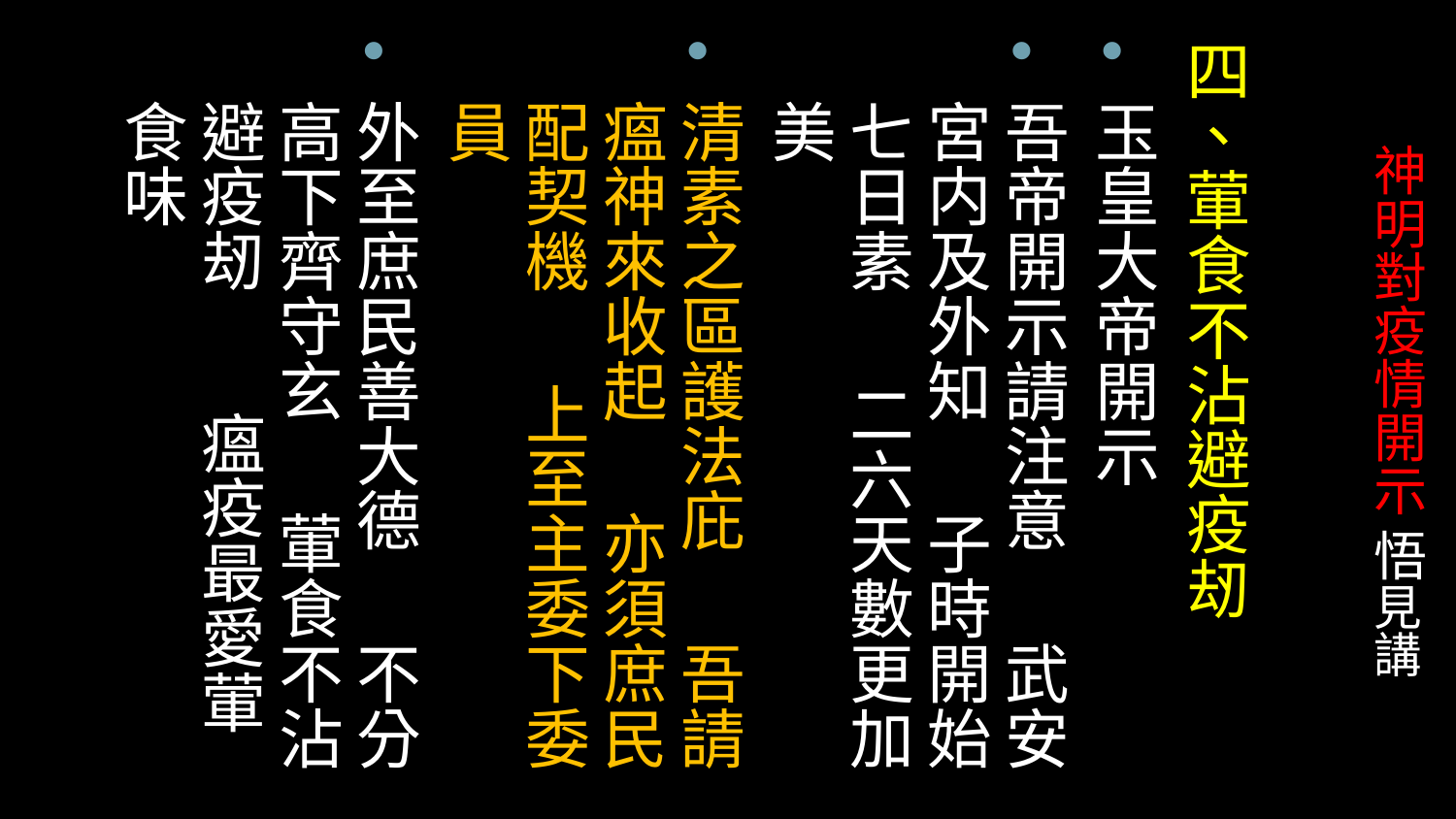

四、葷食不沾避疫刼
玉皇大帝開示
吾帝開示請注意      武安宮内及外知      子時開始七日素      二六天數更加美
清素之區護法庇      吾請瘟神來收起      亦須庶民配契機      上至主委下委員
外至庶民善大德      不分高下齊守玄      葷食不沾避疫刼        瘟疫最愛葷食味

# 神明對疫情開示 悟見講